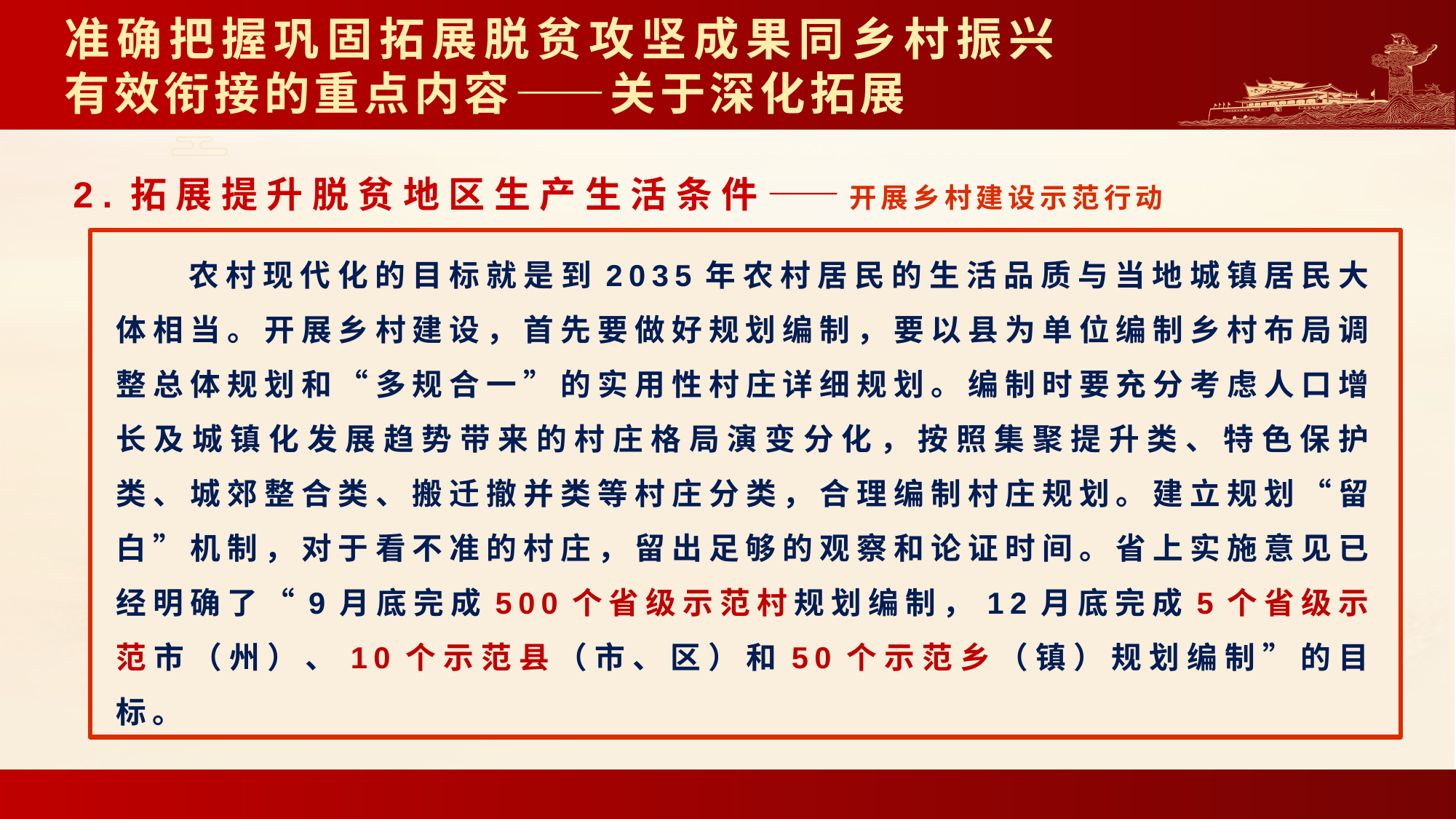

# 准确把握巩固拓展脱贫攻坚成果同乡村振兴有效衔接的重点内容——关于深化拓展
2.拓展提升脱贫地区生产生活条件——开展乡村建设示范行动
农村现代化的目标就是到2035年农村居民的生活品质与当地城镇居民大体相当。开展乡村建设，首先要做好规划编制，要以县为单位编制乡村布局调整总体规划和“多规合一”的实用性村庄详细规划。编制时要充分考虑人口增长及城镇化发展趋势带来的村庄格局演变分化，按照集聚提升类、特色保护类、城郊整合类、搬迁撤并类等村庄分类，合理编制村庄规划。建立规划“留白”机制，对于看不准的村庄，留出足够的观察和论证时间。省上实施意见已经明确了“9月底完成500个省级示范村规划编制，12月底完成5个省级示范市（州）、10个示范县（市、区）和50个示范乡（镇）规划编制”的目标。